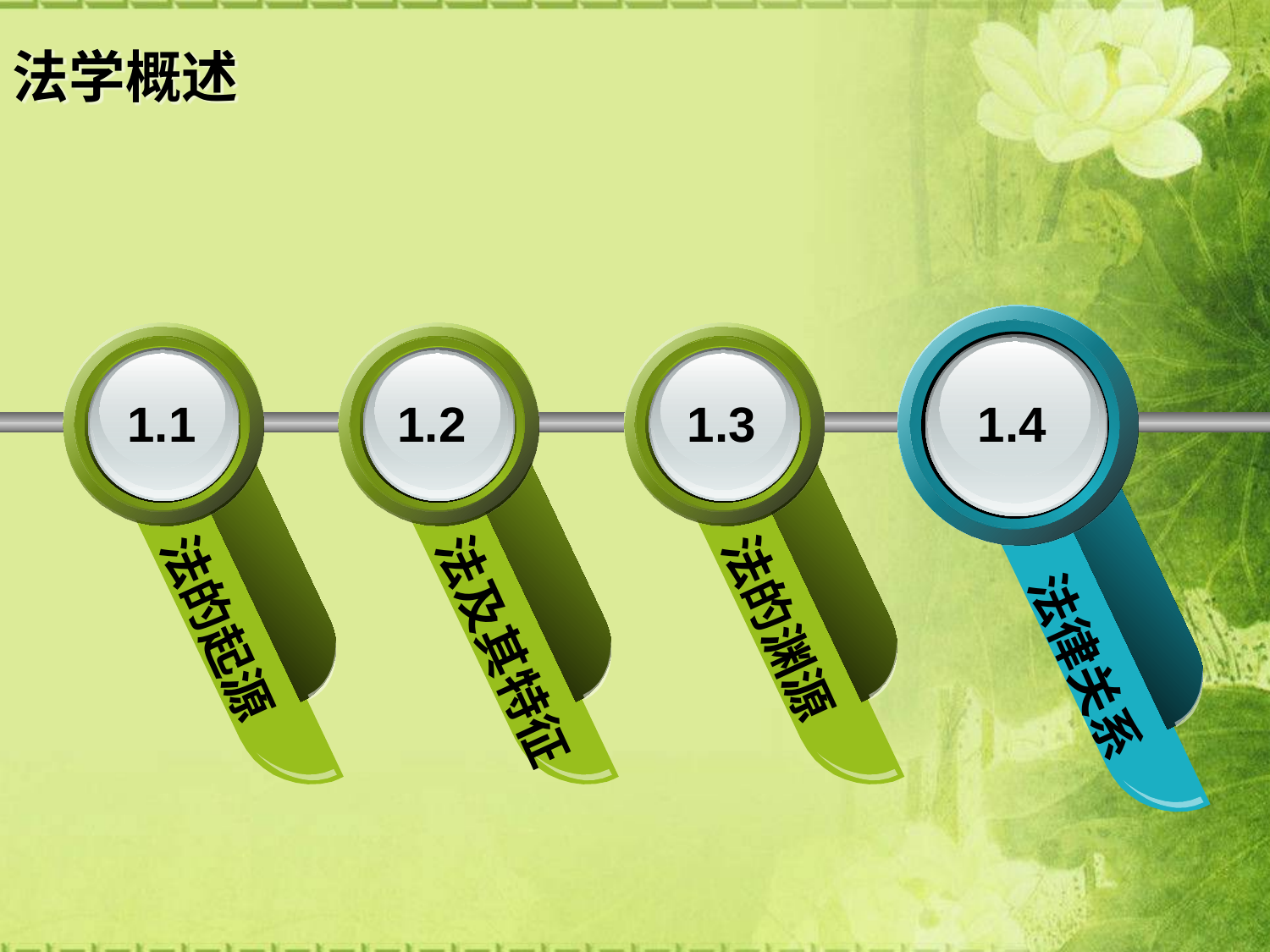

法学概述

法律关系

法的起源

法及其特征

法的渊源
1.1
1.2
1.3
1.4